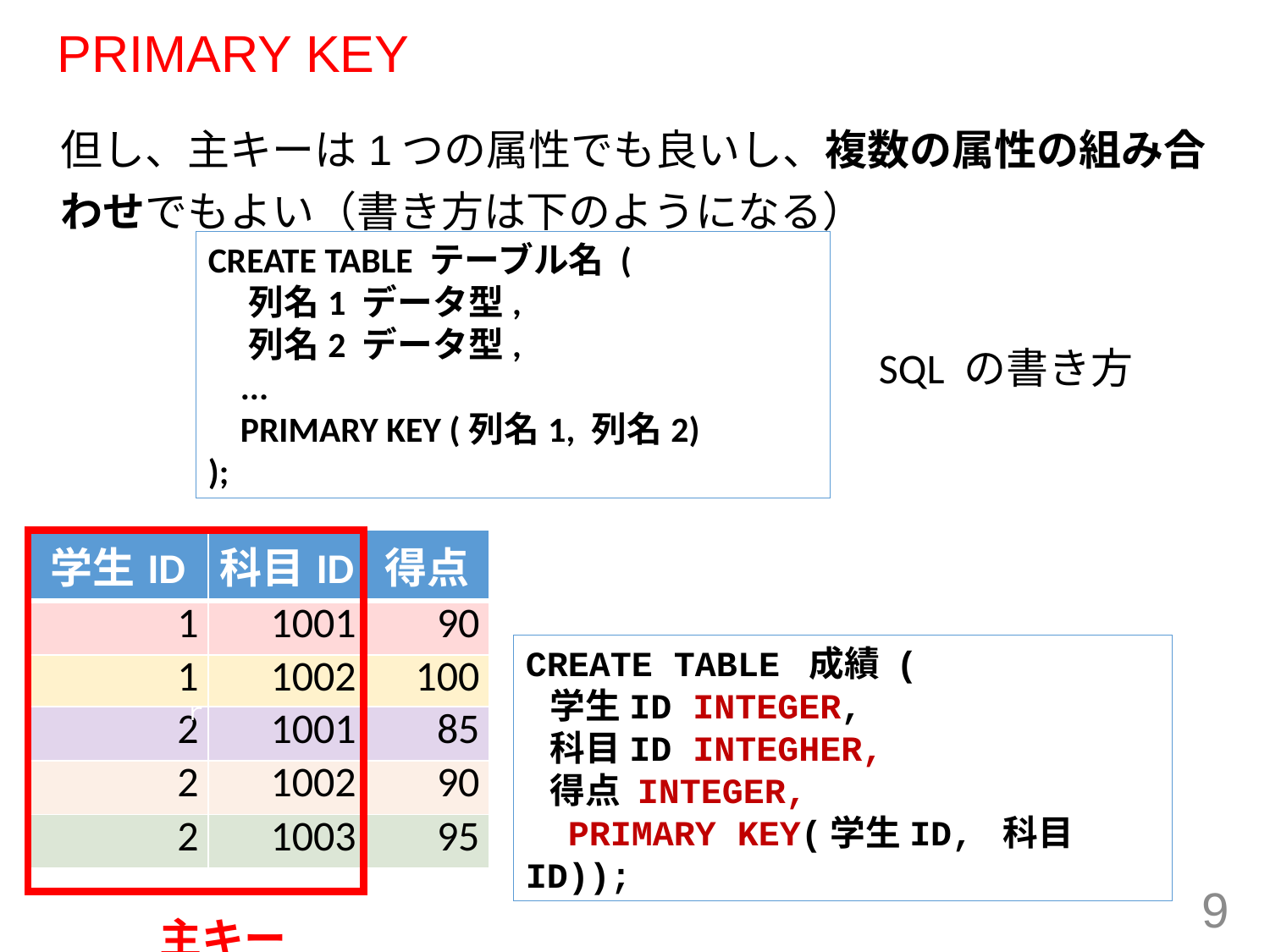

# PRIMARY KEY
但し、主キーは1つの属性でも良いし、複数の属性の組み合わせでもよい（書き方は下のようになる）
CREATE TABLE テーブル名 (
    列名1 データ型,
    列名2 データ型,
    ...
    PRIMARY KEY (列名1, 列名2)
);
SQL の書き方
| 学生ID | 科目ID | 得点 |
| --- | --- | --- |
| 1 | 1001 | 90 |
| 1 | 1002 | 100 |
| 2 | 1001 | 85 |
| 2 | 1002 | 90 |
| 2 | 1003 | 95 |
ｒ
CREATE TABLE 成績 (
  学生ID INTEGER,
  科目ID INTEGHER,
  得点 INTEGER,
  PRIMARY KEY(学生ID, 科目ID));
9
主キー